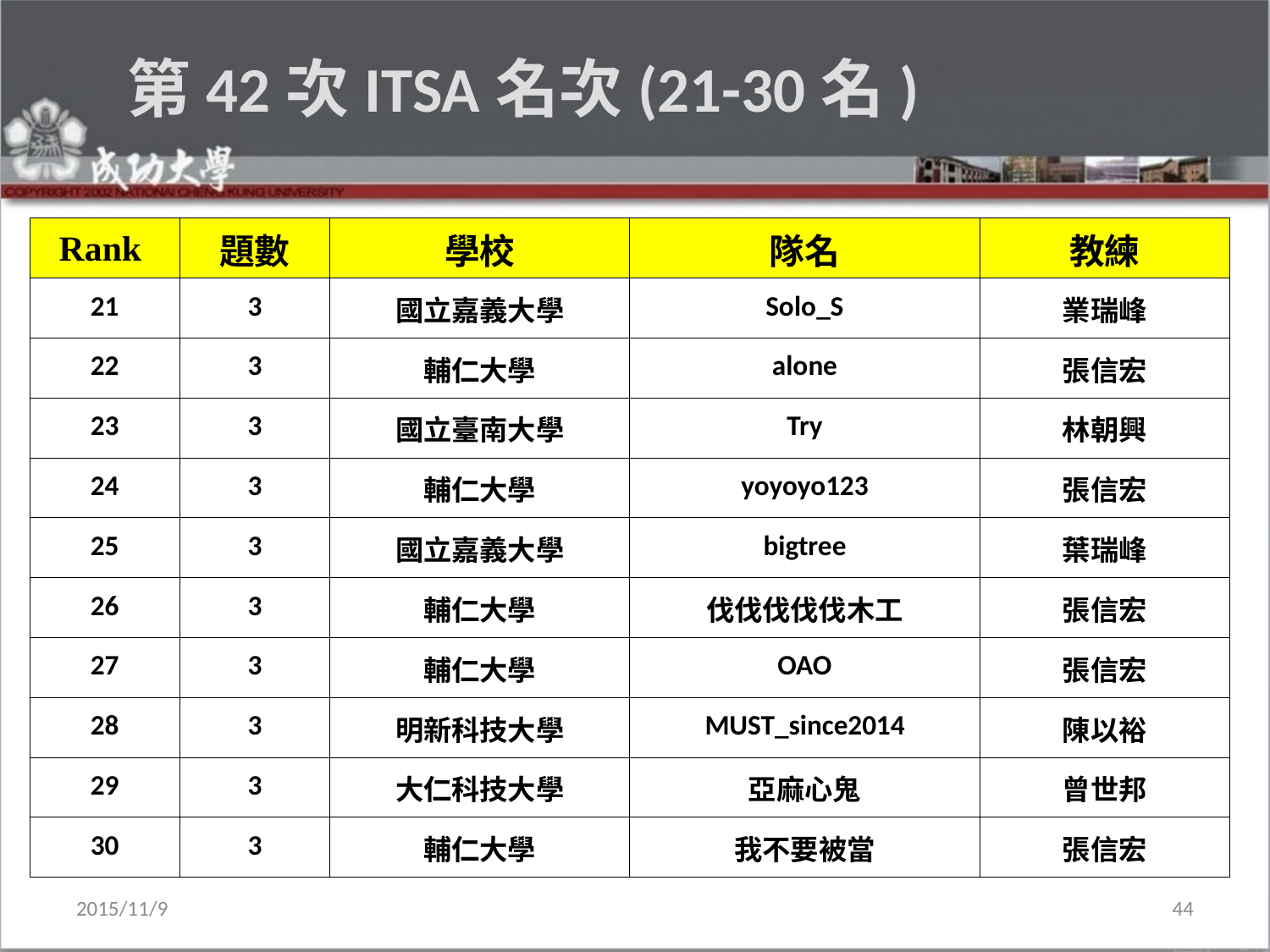

# 第42次ITSA名次(21-30名)

| Rank | 題數 | 學校 | 隊名 | 教練 |
| --- | --- | --- | --- | --- |
| 21 | 3 | 國立嘉義大學 | Solo\_S | 業瑞峰 |
| 22 | 3 | 輔仁大學 | alone | 張信宏 |
| 23 | 3 | 國立臺南大學 | Try | 林朝興 |
| 24 | 3 | 輔仁大學 | yoyoyo123 | 張信宏 |
| 25 | 3 | 國立嘉義大學 | bigtree | 葉瑞峰 |
| 26 | 3 | 輔仁大學 | 伐伐伐伐伐木工 | 張信宏 |
| 27 | 3 | 輔仁大學 | OAO | 張信宏 |
| 28 | 3 | 明新科技大學 | MUST\_since2014 | 陳以裕 |
| 29 | 3 | 大仁科技大學 | 亞麻心鬼 | 曾世邦 |
| 30 | 3 | 輔仁大學 | 我不要被當 | 張信宏 |
2015/11/9
44